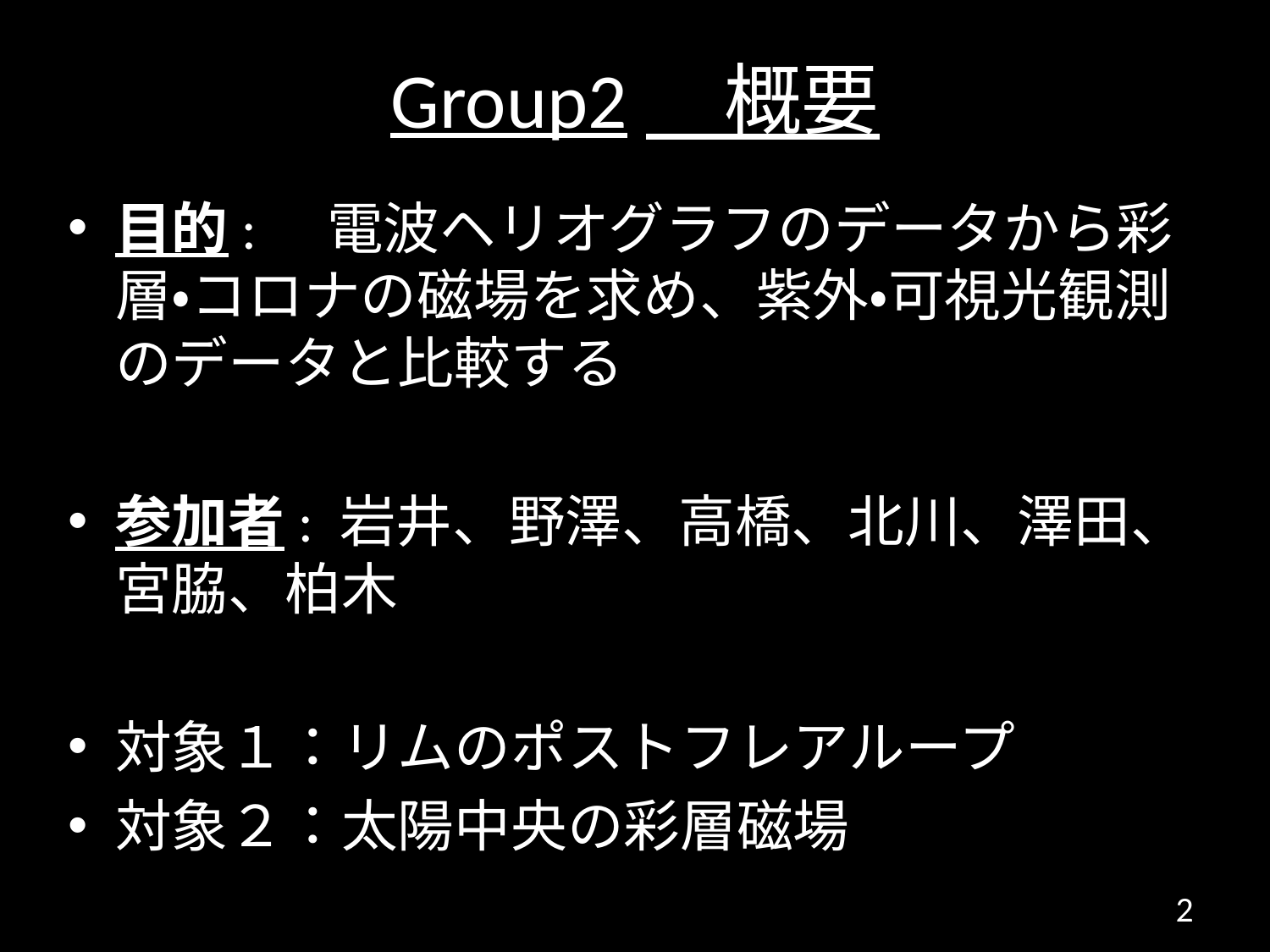

# Group2　概要
目的:　電波ヘリオグラフのデータから彩層・コロナの磁場を求め、紫外・可視光観測のデータと比較する

参加者: 岩井、野澤、高橋、北川、澤田、宮脇、柏木

対象１：リムのポストフレアループ
対象２：太陽中央の彩層磁場
2